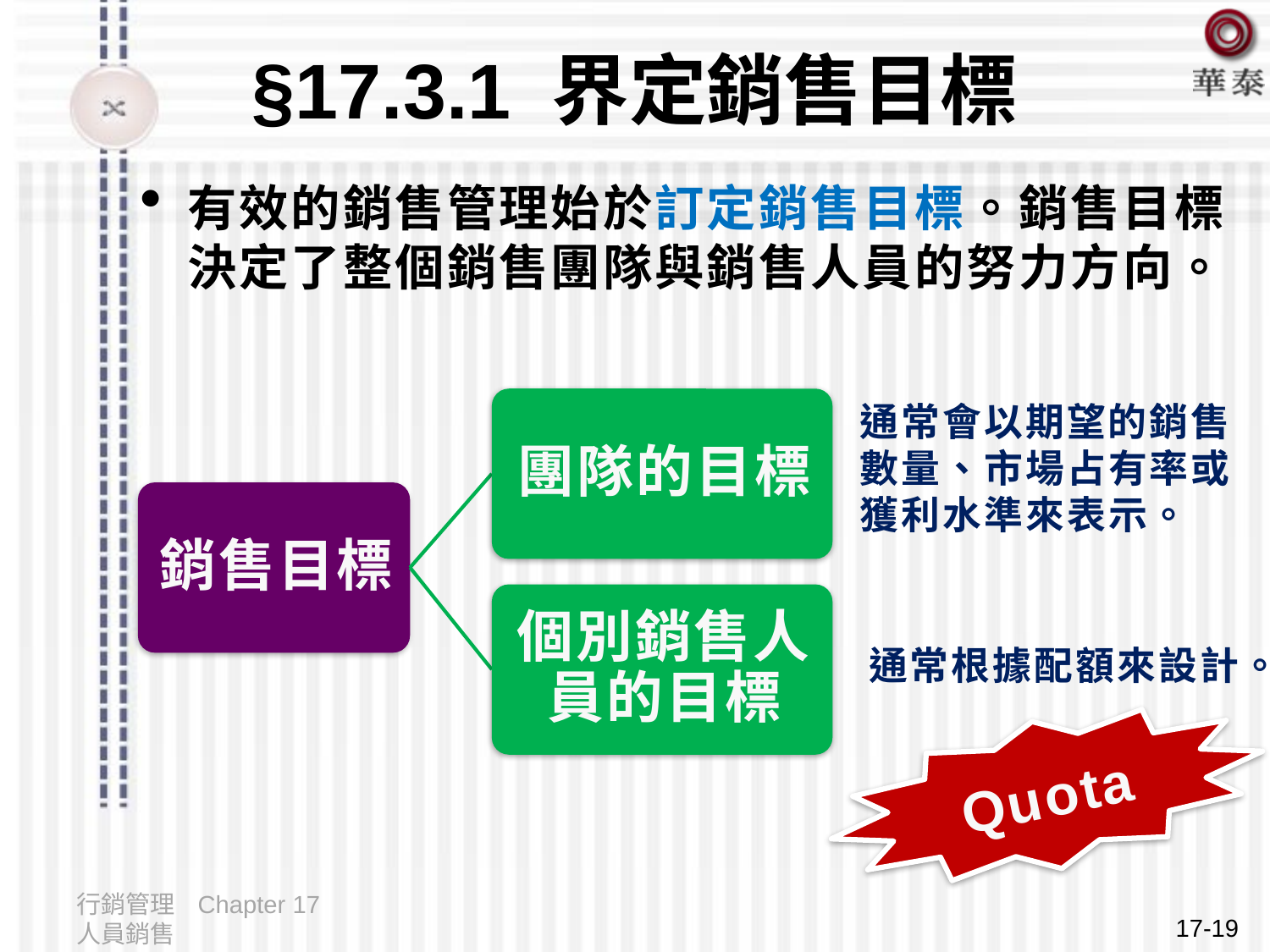

# §17.3.1 界定銷售目標
有效的銷售管理始於訂定銷售目標。銷售目標決定了整個銷售團隊與銷售人員的努力方向。
銷售目標

團隊的目標

個別銷售人員的目標
通常會以期望的銷售數量、市場占有率或獲利水準來表示。
通常根據配額來設計。
Quota
行銷管理   Chapter 17   人員銷售
17-19